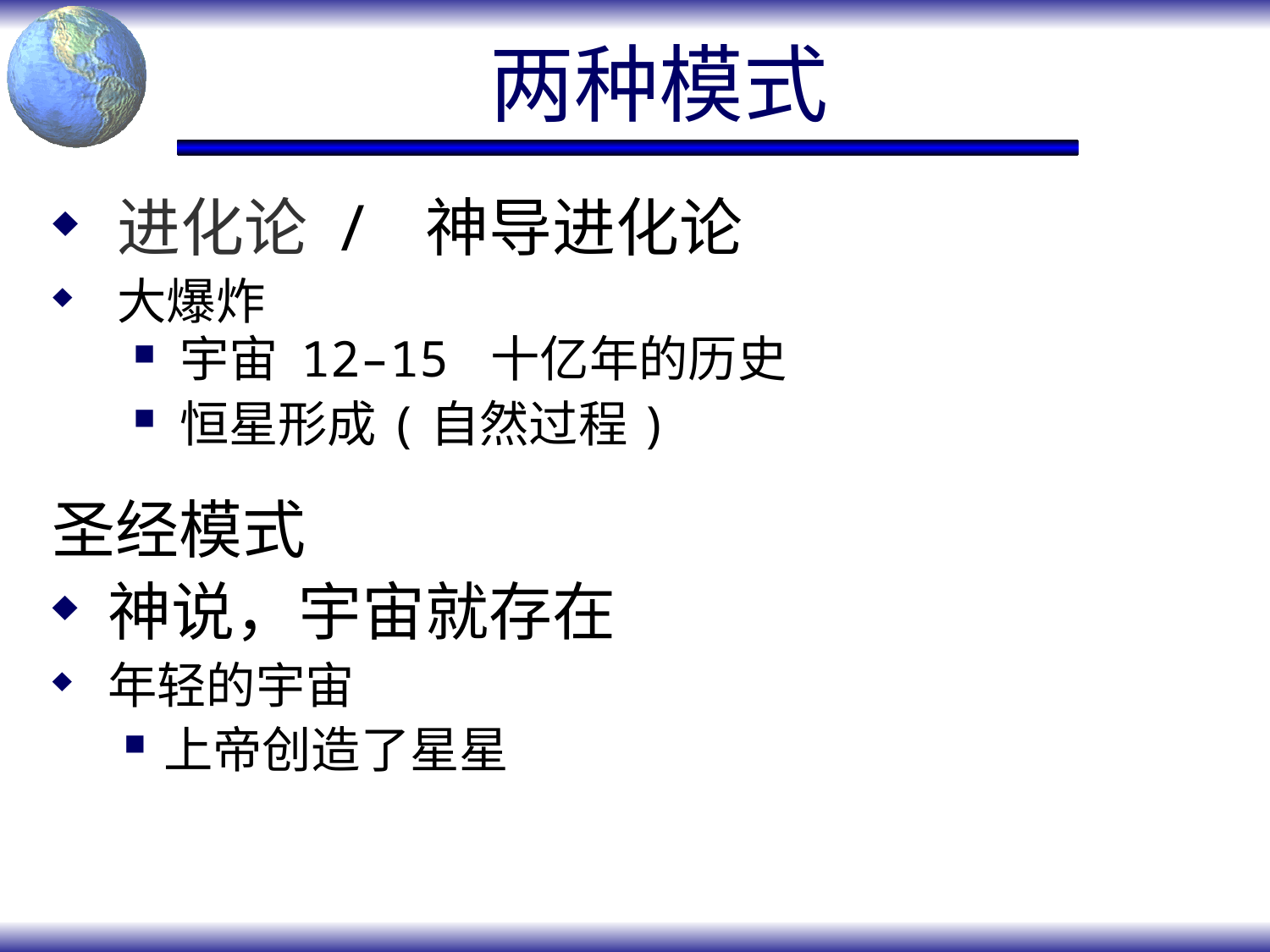

# 两种模式
进化论 / 神导进化论
大爆炸
宇宙 12–15 十亿年的历史
恒星形成(自然过程)
圣经模式
神说，宇宙就存在
年轻的宇宙
上帝创造了星星